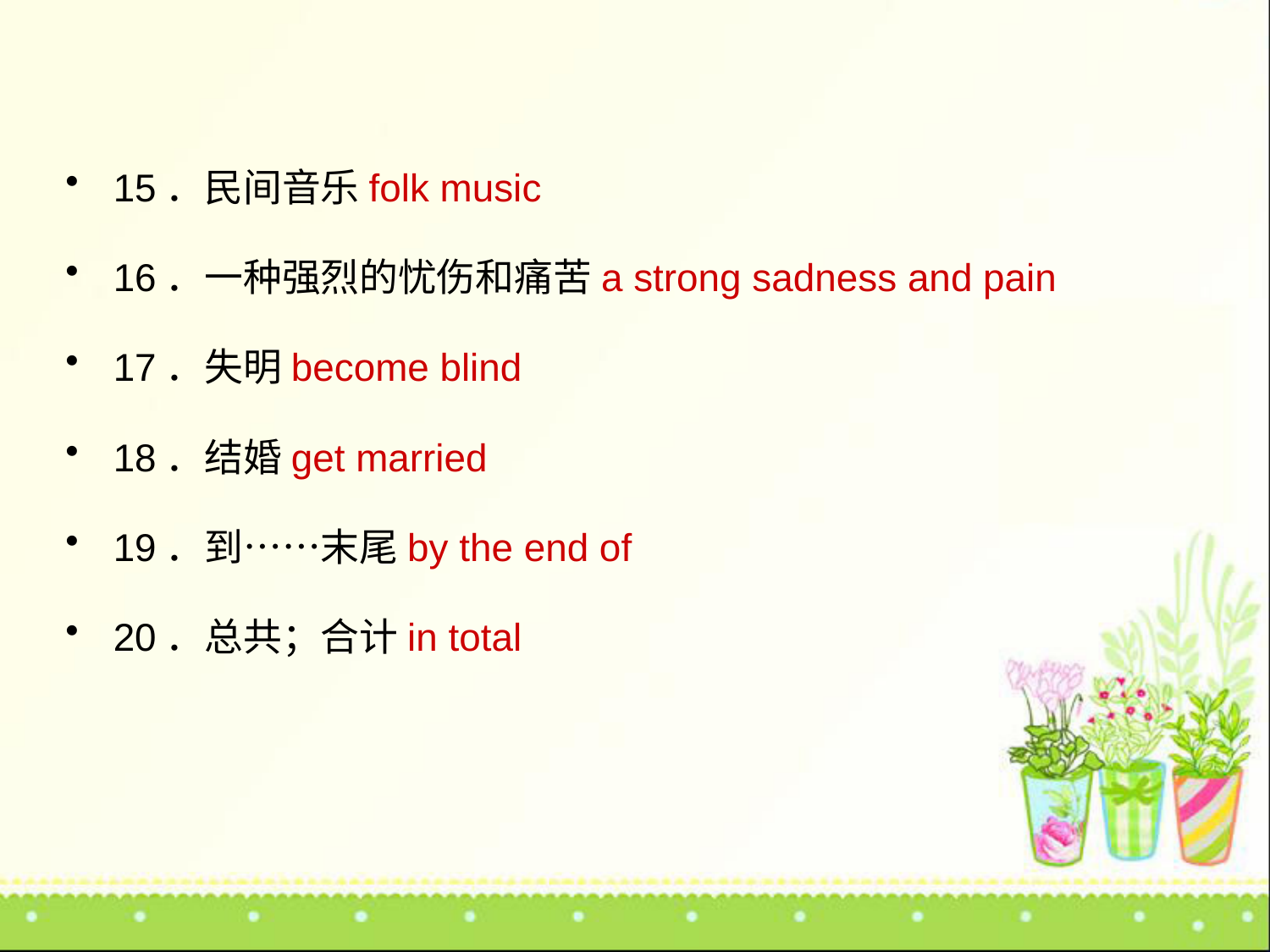

15．民间音乐folk music

16．一种强烈的忧伤和痛苦a strong sadness and pain

17．失明become blind

18．结婚get married

19．到……末尾by the end of

20．总共；合计in total